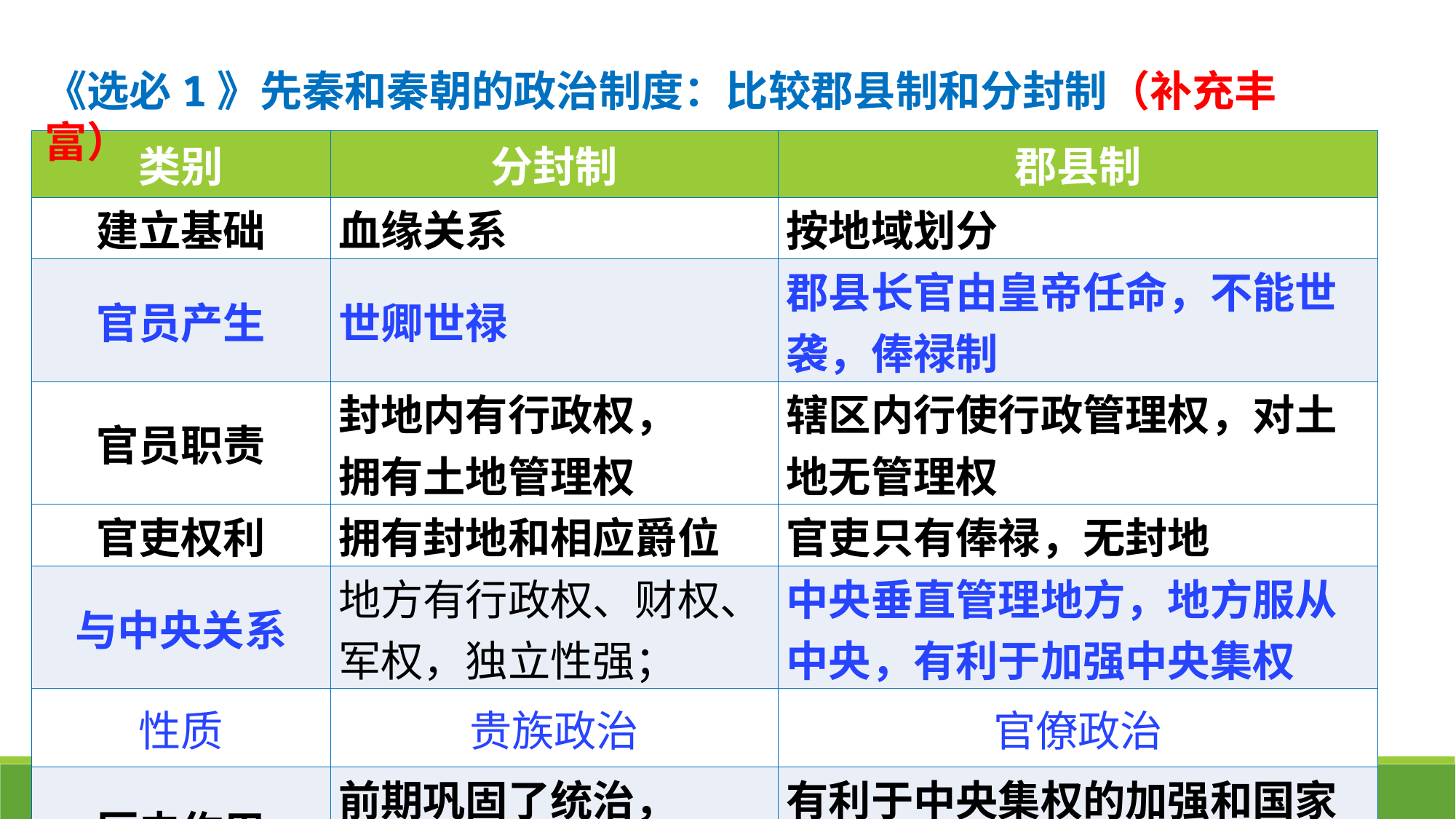

《选必1》先秦和秦朝的政治制度：比较郡县制和分封制（补充丰富）
| 类别 | 分封制 | 郡县制 |
| --- | --- | --- |
| 建立基础 | 血缘关系 | 按地域划分 |
| 官员产生 | 世卿世禄 | 郡县长官由皇帝任命，不能世袭，俸禄制 |
| 官员职责 | 封地内有行政权， 拥有土地管理权 | 辖区内行使行政管理权，对土地无管理权 |
| 官吏权利 | 拥有封地和相应爵位 | 官吏只有俸禄，无封地 |
| 与中央关系 | 地方有行政权、财权、军权，独立性强； | 中央垂直管理地方，地方服从中央，有利于加强中央集权 |
| 性质 | 贵族政治 | 官僚政治 |
| 历史作用 | 前期巩固了统治， 易导致割据势力 | 有利于中央集权的加强和国家的统一 |